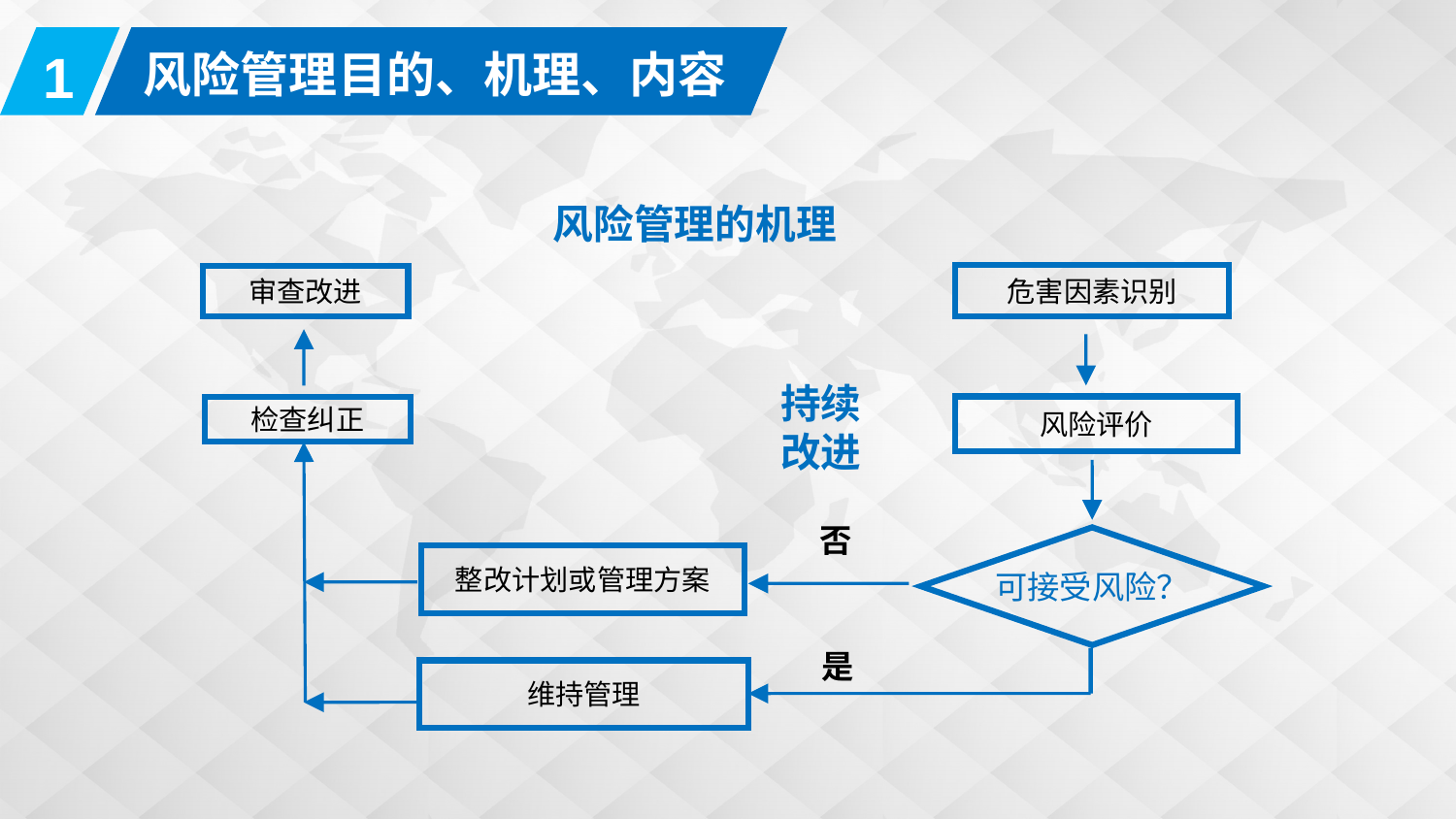

1
风险管理目的、机理、内容
风险管理的机理
危害因素识别
审查改进

持续
改进
风险评价
检查纠正

否
可接受风险？
整改计划或管理方案

是

维持管理